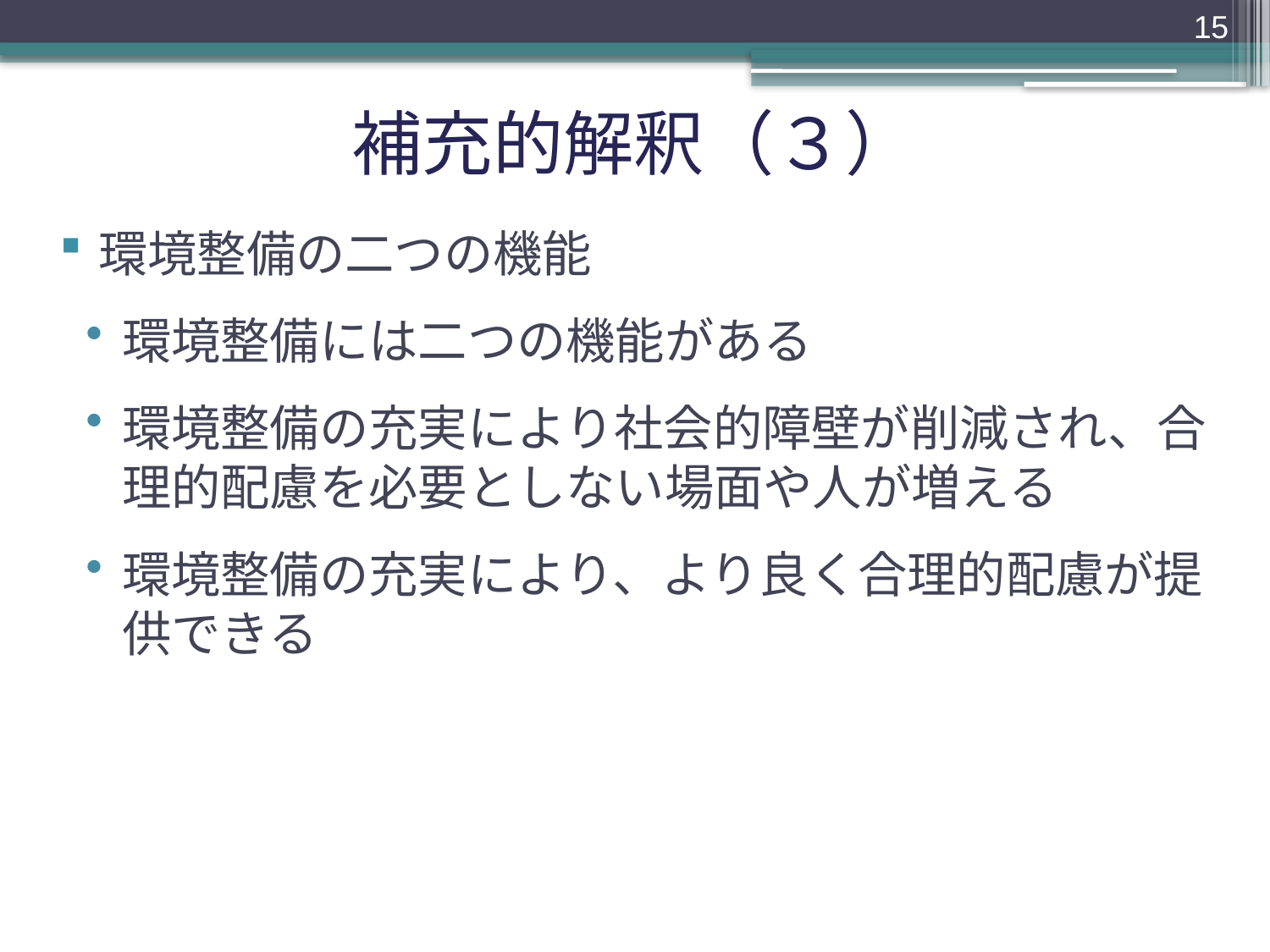

15
# 補充的解釈（３）
環境整備の二つの機能
環境整備には二つの機能がある
環境整備の充実により社会的障壁が削減され、合理的配慮を必要としない場面や人が増える
環境整備の充実により、より良く合理的配慮が提供できる